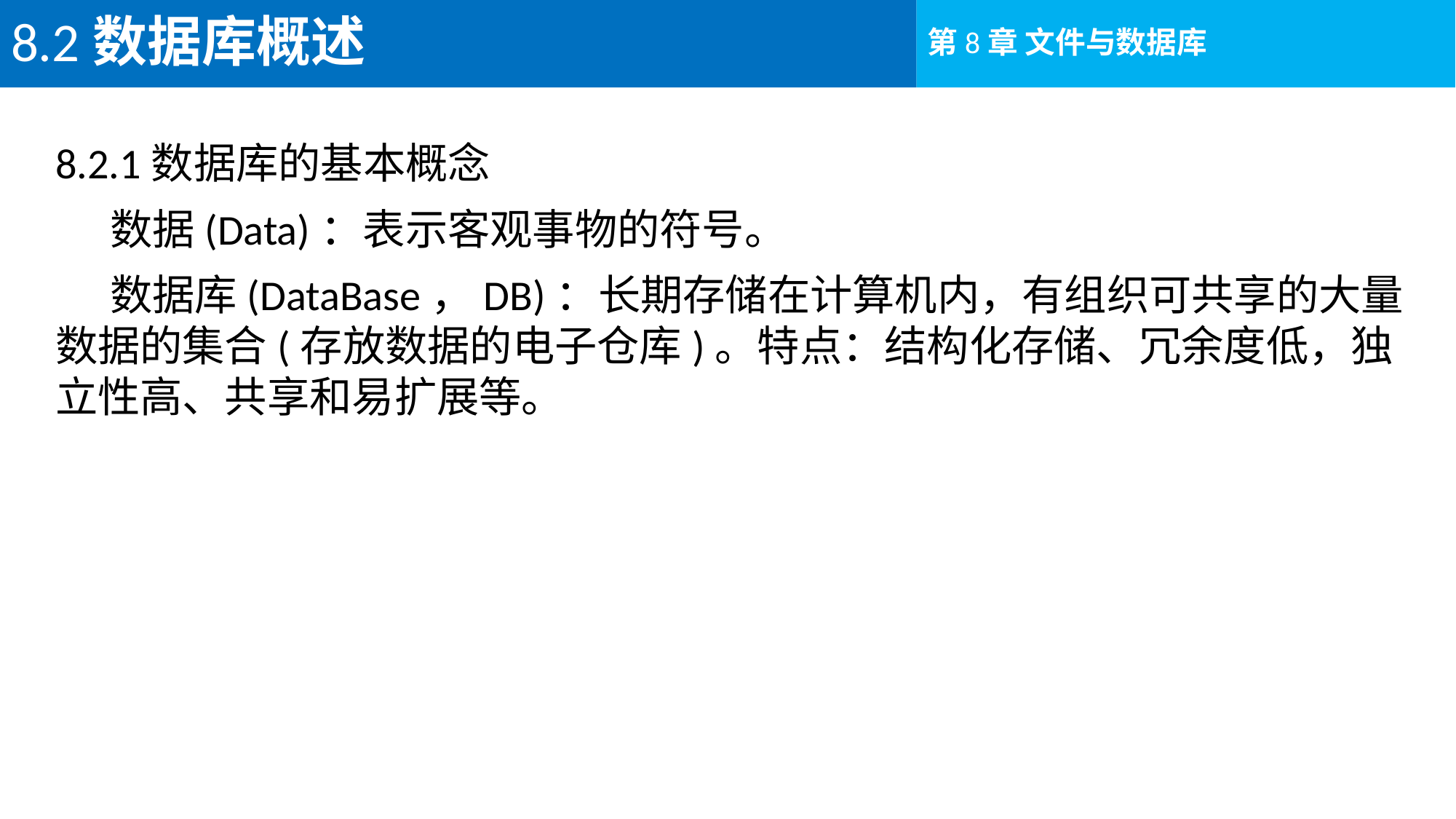

# 8.2数据库概述
8.2.1数据库的基本概念
数据(Data)：表示客观事物的符号。
数据库(DataBase，DB)：长期存储在计算机内，有组织可共享的大量数据的集合(存放数据的电子仓库)。特点：结构化存储、冗余度低，独立性高、共享和易扩展等。